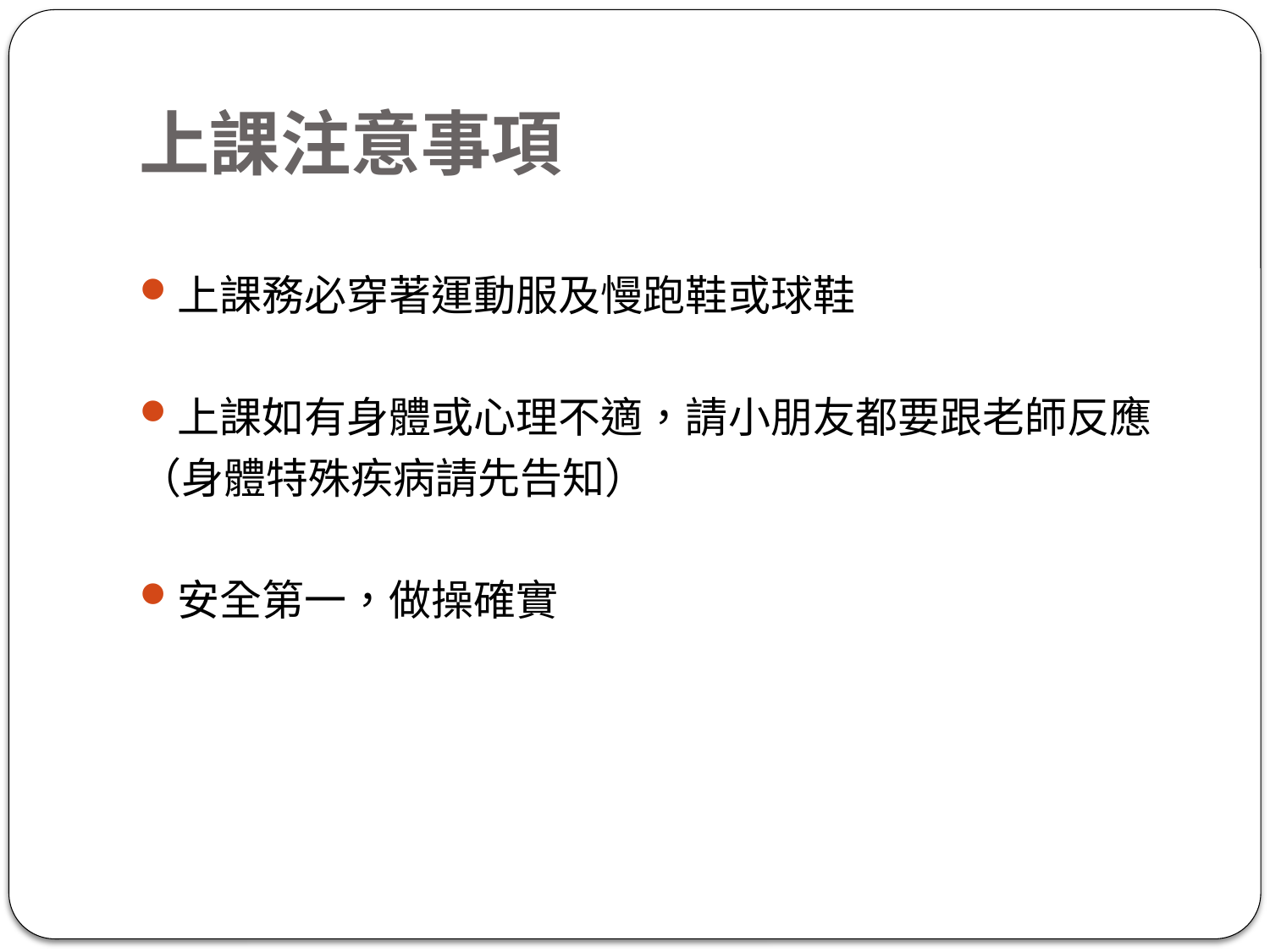

# 上課注意事項

上課務必穿著運動服及慢跑鞋或球鞋

上課如有身體或心理不適，請小朋友都要跟老師反應
（身體特殊疾病請先告知）

安全第一，做操確實